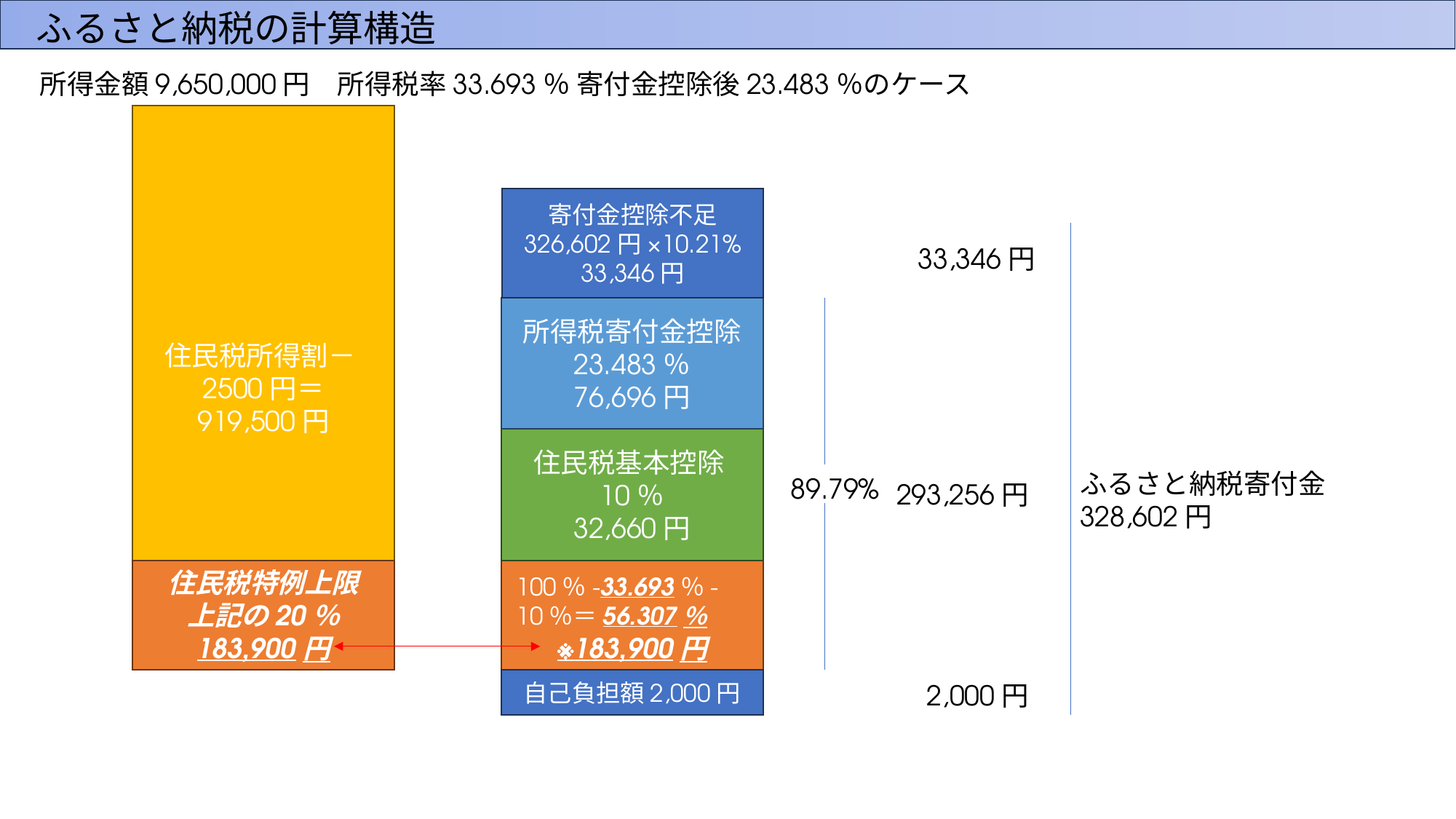

所得金額9,650,000円　所得税率33.693％ 寄付金控除後23.483％のケース
住民税所得割－2500円＝
919,500円
寄付金控除不足
326,602円×10.21%
33,346円
33,346円
所得税寄付金控除
23.483％
76,696円
住民税基本控除10％
32,660円
ふるさと納税寄付金
328,602円

89.79%

293,256円

住民税特例上限
上記の20％
183,900円

※183,900円
100％-33.693％-10％＝56.307％
自己負担額2,000円
2,000円